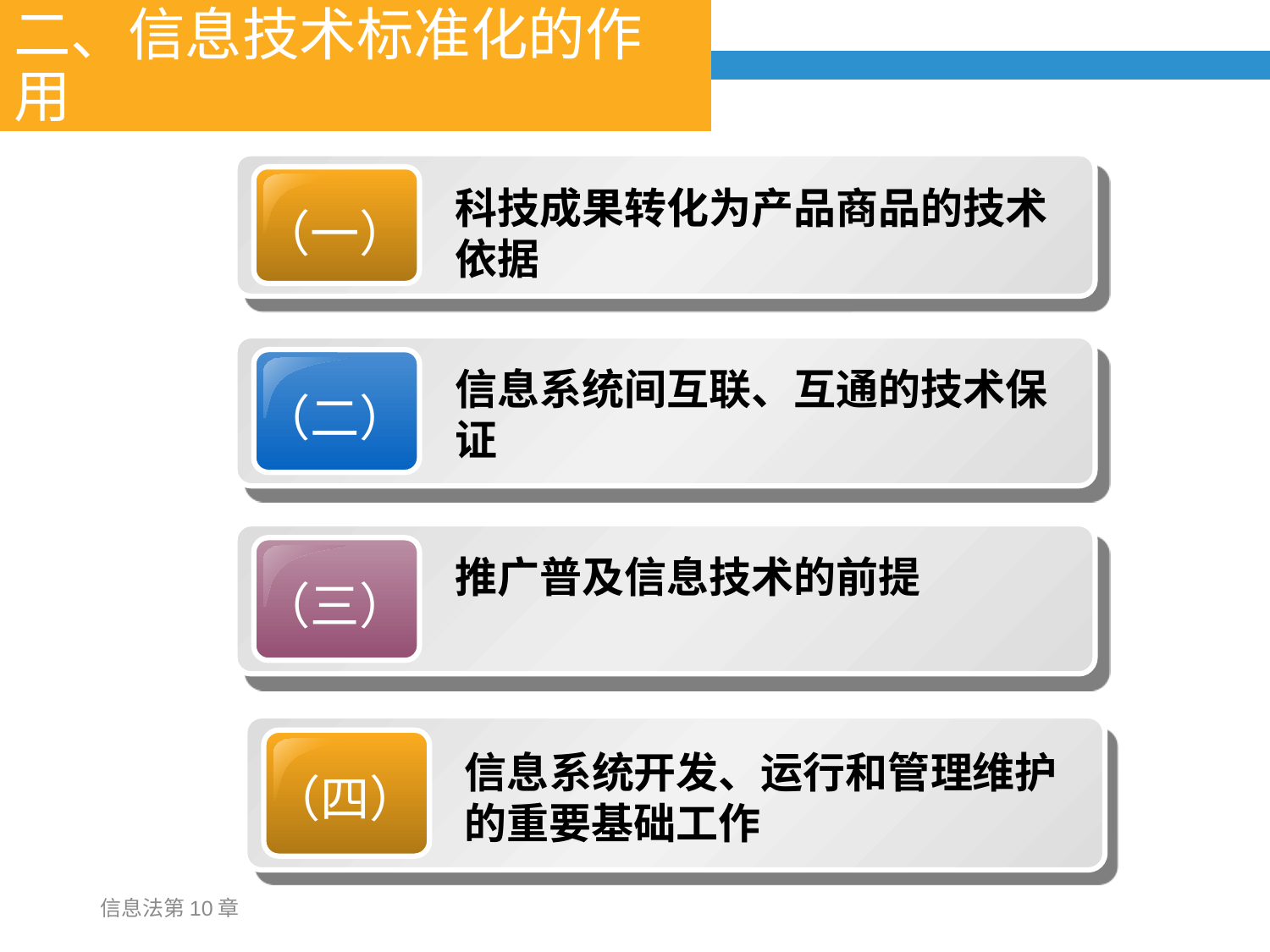

# 二、信息技术标准化的作用

（一）
科技成果转化为产品商品的技术依据

（二）
信息系统间互联、互通的技术保证

（三）
推广普及信息技术的前提

（四）
信息系统开发、运行和管理维护的重要基础工作
信息法第10章